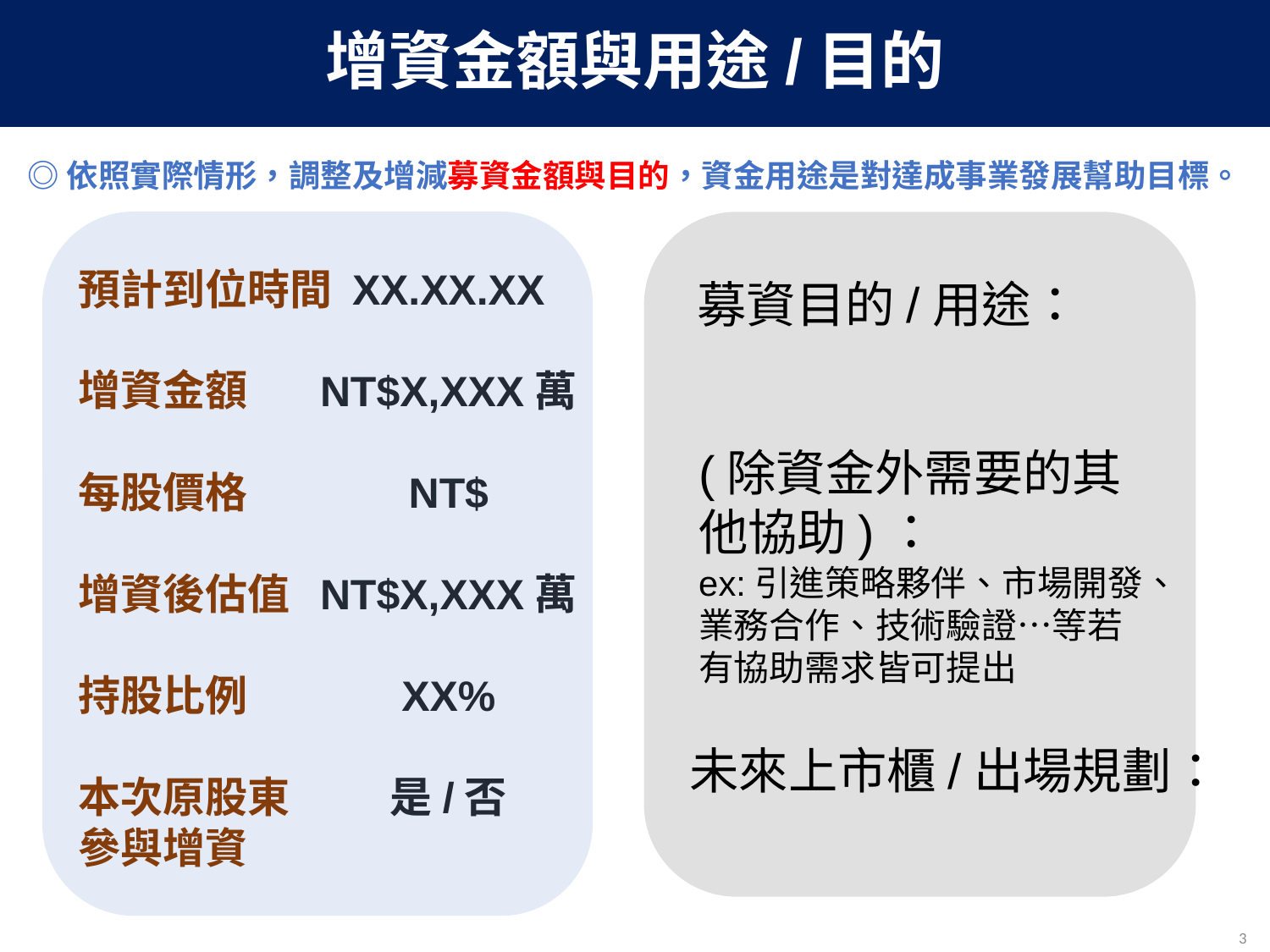

# 增資金額與用途/目的
◎依照實際情形，調整及增減募資金額與目的，資金用途是對達成事業發展幫助目標。

預計到位時間

增資金額

每股價格

增資後估值

持股比例

本次原股東
參與增資
XX.XX.XX

NT$X,XXX萬

NT$

NT$X,XXX萬

XX%

是/否
募資目的/用途：

(除資金外需要的其他協助)：
ex:引進策略夥伴、市場開發、業務合作、技術驗證…等若有協助需求皆可提出

未來上市櫃/出場規劃：

3